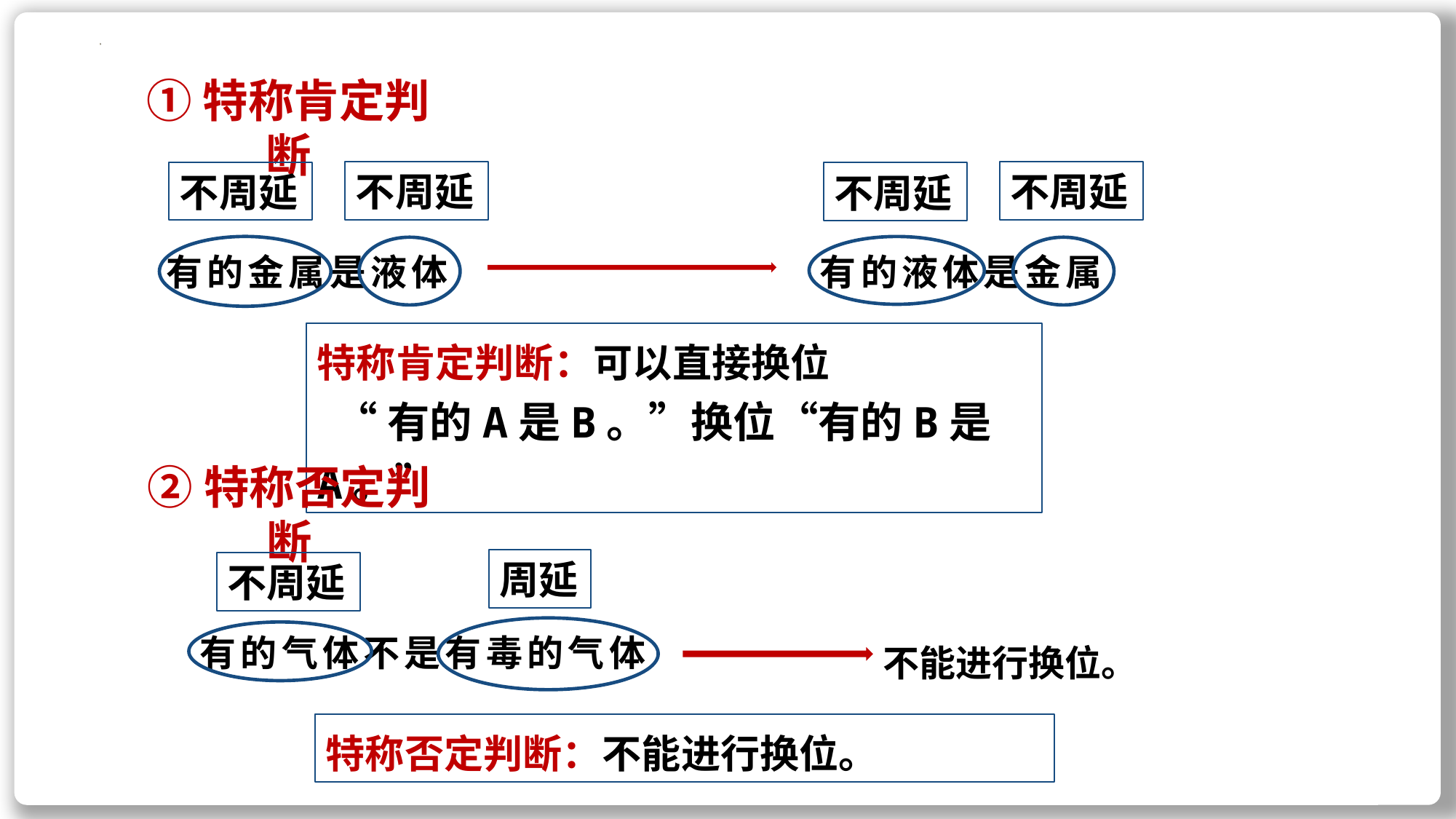

①特称肯定判断
不周延
不周延
不周延
不周延
有的金属是液体
有的液体是金属

特称肯定判断：可以直接换位
  “有的A是B。”换位“有的B是A。”
②特称否定判断
周延
不周延
不能进行换位。
有的气体不是有毒的气体

特称否定判断：不能进行换位。